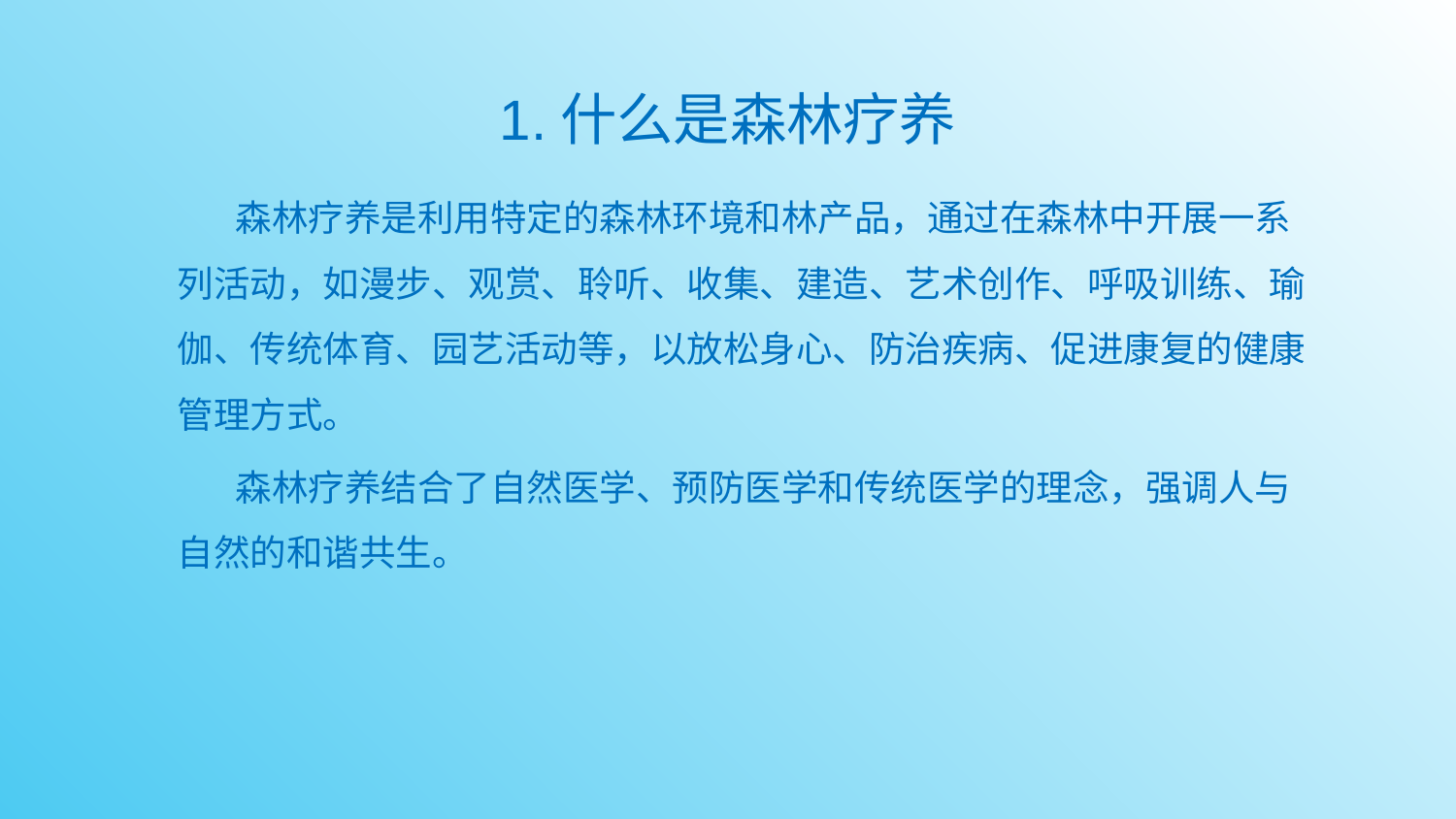

# 1.什么是森林疗养
      森林疗养是利用特定的森林环境和林产品，通过在森林中开展一系列活动，如漫步、观赏、聆听、收集、建造、艺术创作、呼吸训练、瑜伽、传统体育、园艺活动等，以放松身心、防治疾病、促进康复的健康管理方式。
      森林疗养结合了自然医学、预防医学和传统医学的理念，强调人与自然的和谐共生。